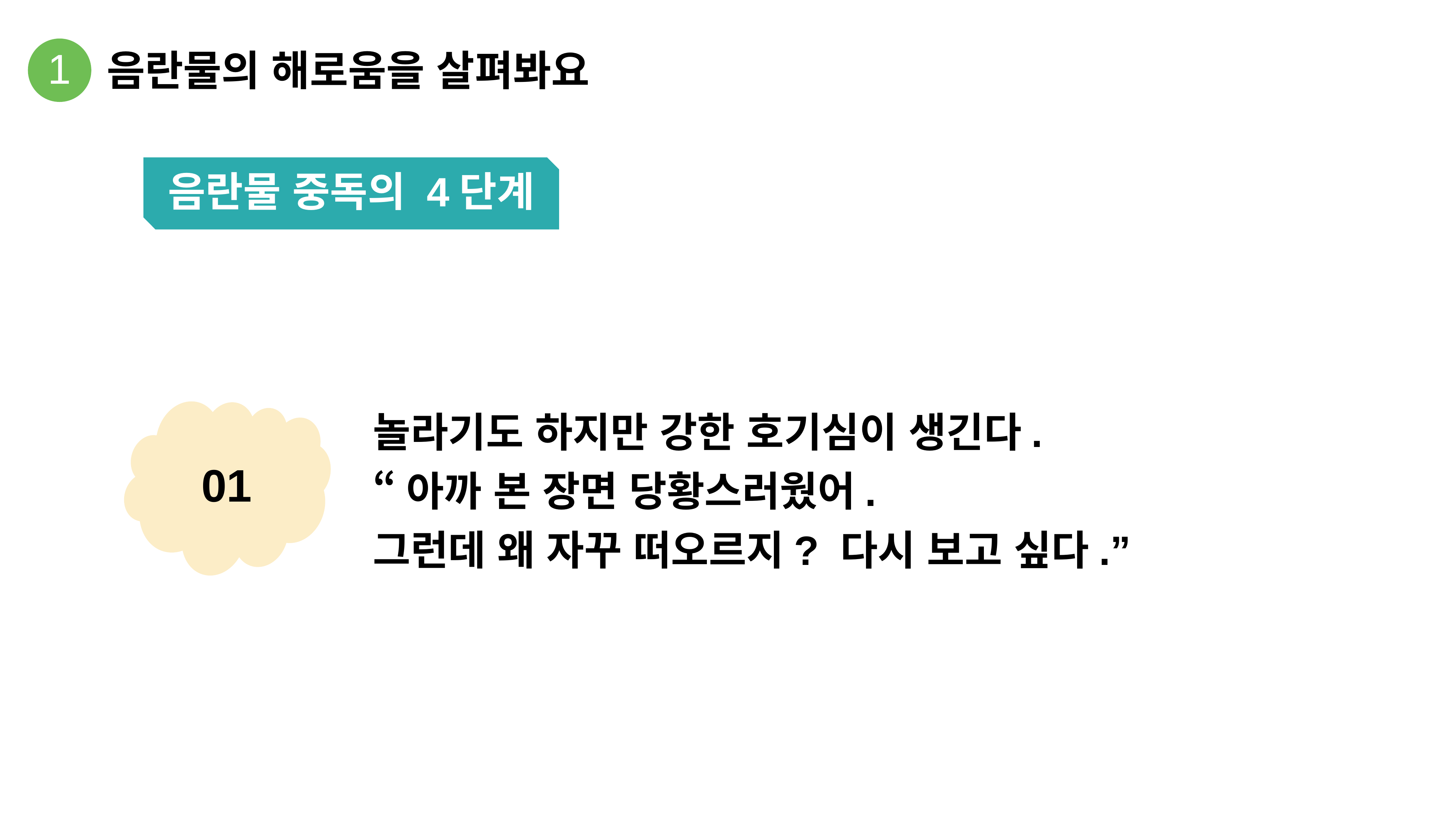

1
음란물의 해로움을 살펴봐요

음란물 중독의 4단계
놀라기도 하지만 강한 호기심이 생긴다.
“아까 본 장면 당황스러웠어.
그런데 왜 자꾸 떠오르지? 다시 보고 싶다.”

01